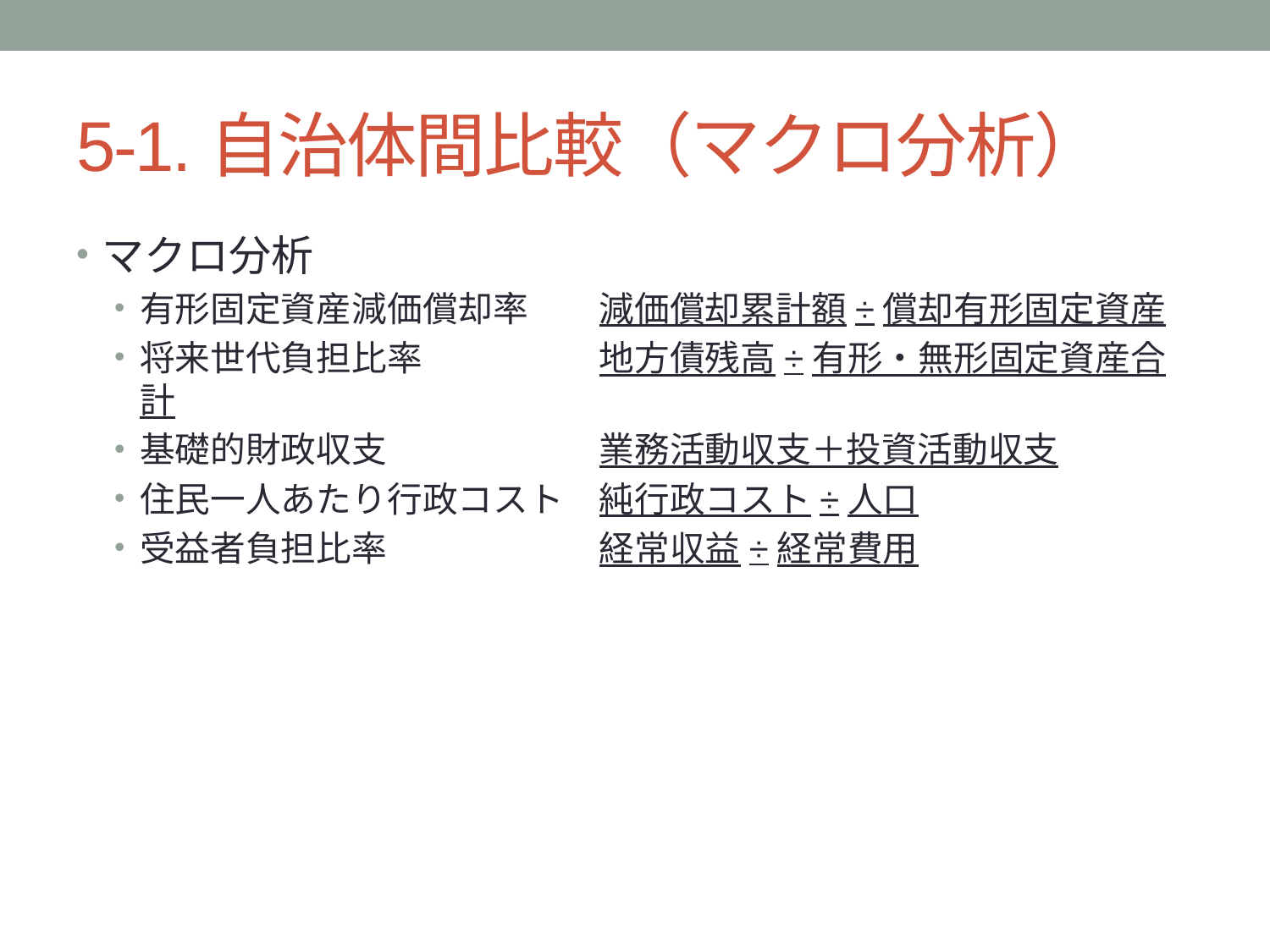

# 5-1.自治体間比較（マクロ分析）
マクロ分析
有形固定資産減価償却率　　減価償却累計額÷償却有形固定資産
将来世代負担比率　　　　　地方債残高÷有形・無形固定資産合計
基礎的財政収支　　　　　　業務活動収支＋投資活動収支
住民一人あたり行政コスト　純行政コスト÷人口
受益者負担比率　　　　　　経常収益÷経常費用